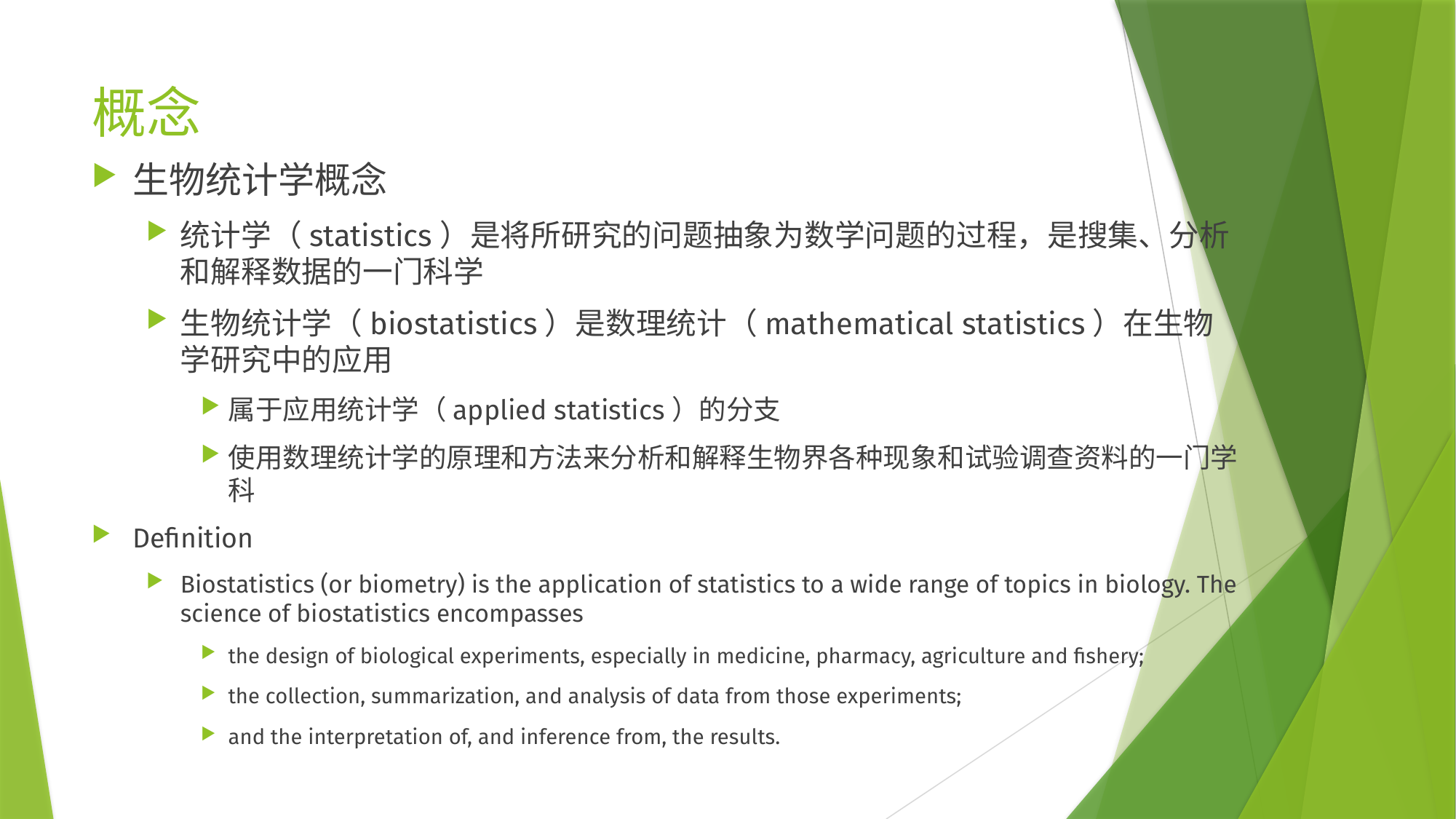

# 概念
生物统计学概念
统计学（statistics）是将所研究的问题抽象为数学问题的过程，是搜集、分析和解释数据的一门科学
生物统计学（biostatistics）是数理统计（mathematical statistics）在生物学研究中的应用
属于应用统计学（applied statistics）的分支
使用数理统计学的原理和方法来分析和解释生物界各种现象和试验调查资料的一门学科
Definition
Biostatistics (or biometry) is the application of statistics to a wide range of topics in biology. The science of biostatistics encompasses
the design of biological experiments, especially in medicine, pharmacy, agriculture and fishery;
the collection, summarization, and analysis of data from those experiments;
and the interpretation of, and inference from, the results.